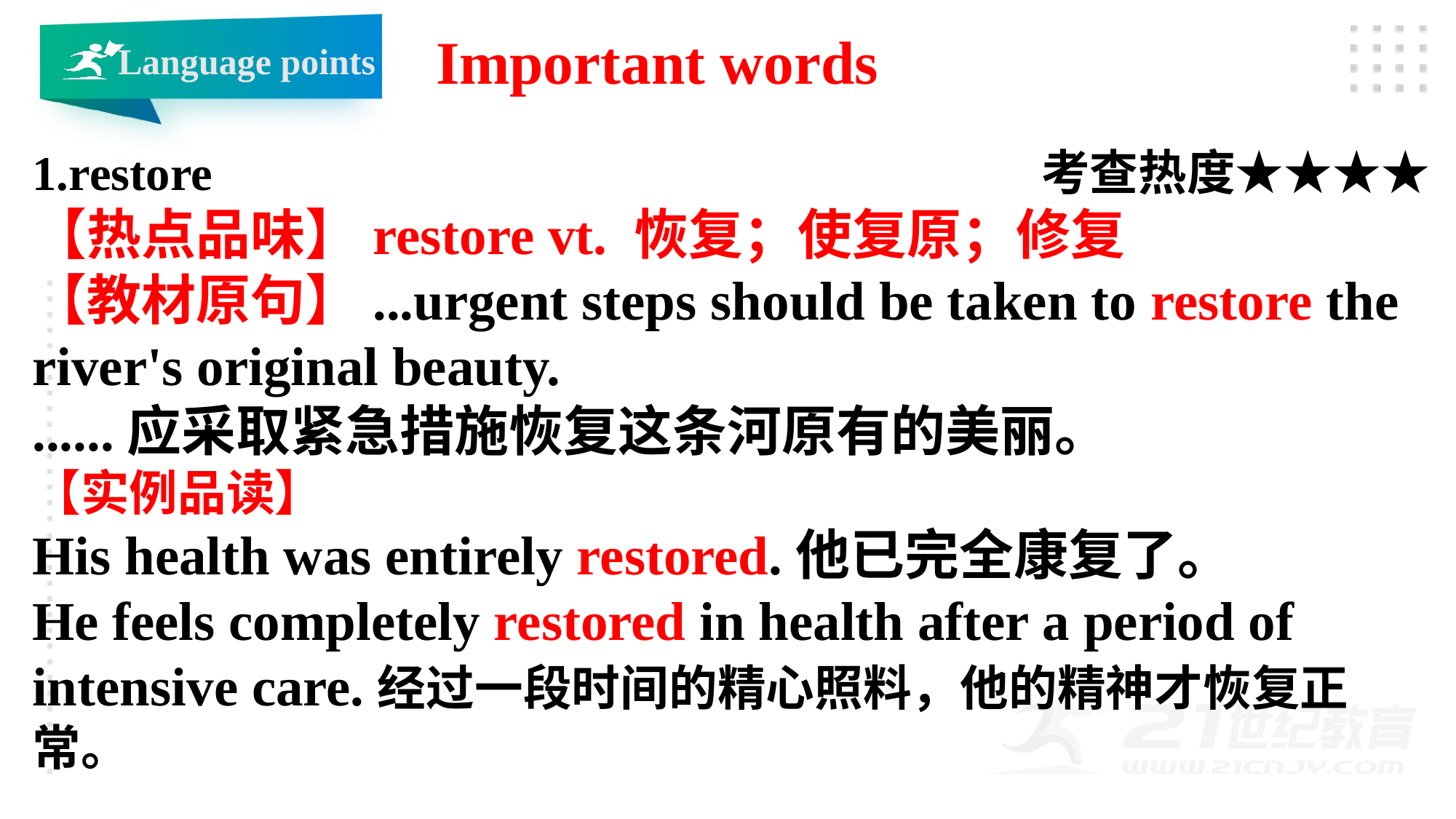

Important words
Language points
1.restore                                                                   考查热度★★★★
【热点品味】restore vt. 恢复；使复原；修复
【教材原句】...urgent steps should be taken to restore the river's original beauty.
......应采取紧急措施恢复这条河原有的美丽。
【实例品读】
His health was entirely restored.他已完全康复了。
He feels completely restored in health after a period of intensive care.经过一段时间的精心照料，他的精神才恢复正常。